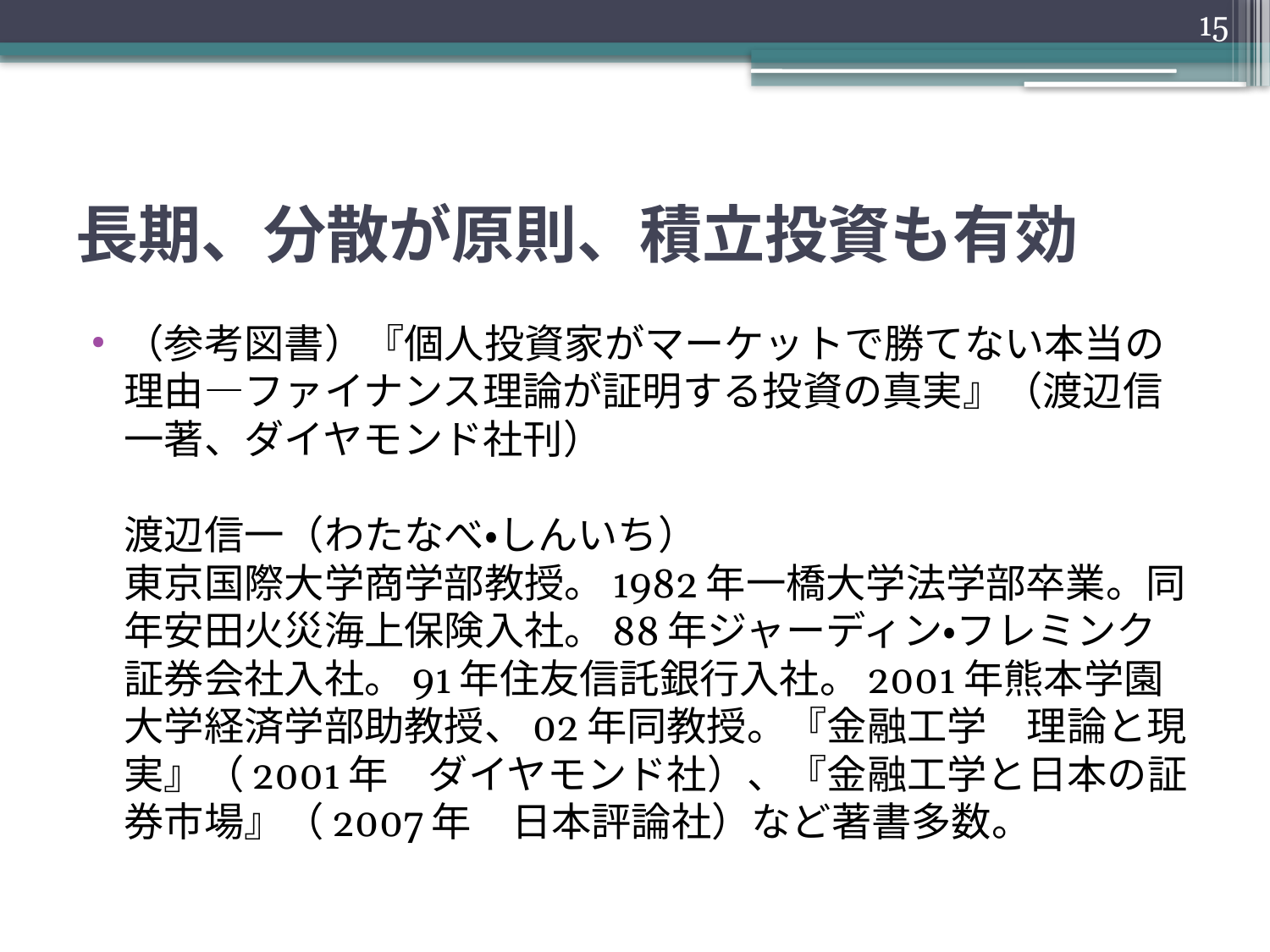

15
# 長期、分散が原則、積立投資も有効
（参考図書）『個人投資家がマーケットで勝てない本当の理由―ファイナンス理論が証明する投資の真実』（渡辺信一著、ダイヤモンド社刊）
渡辺信一（わたなべ・しんいち）
東京国際大学商学部教授。1982年一橋大学法学部卒業。同年安田火災海上保険入社。88年ジャーディン・フレミンク証券会社入社。91年住友信託銀行入社。2001年熊本学園大学経済学部助教授、02年同教授。『金融工学　理論と現実』（2001年　ダイヤモンド社）、『金融工学と日本の証券市場』（2007年　日本評論社）など著書多数。